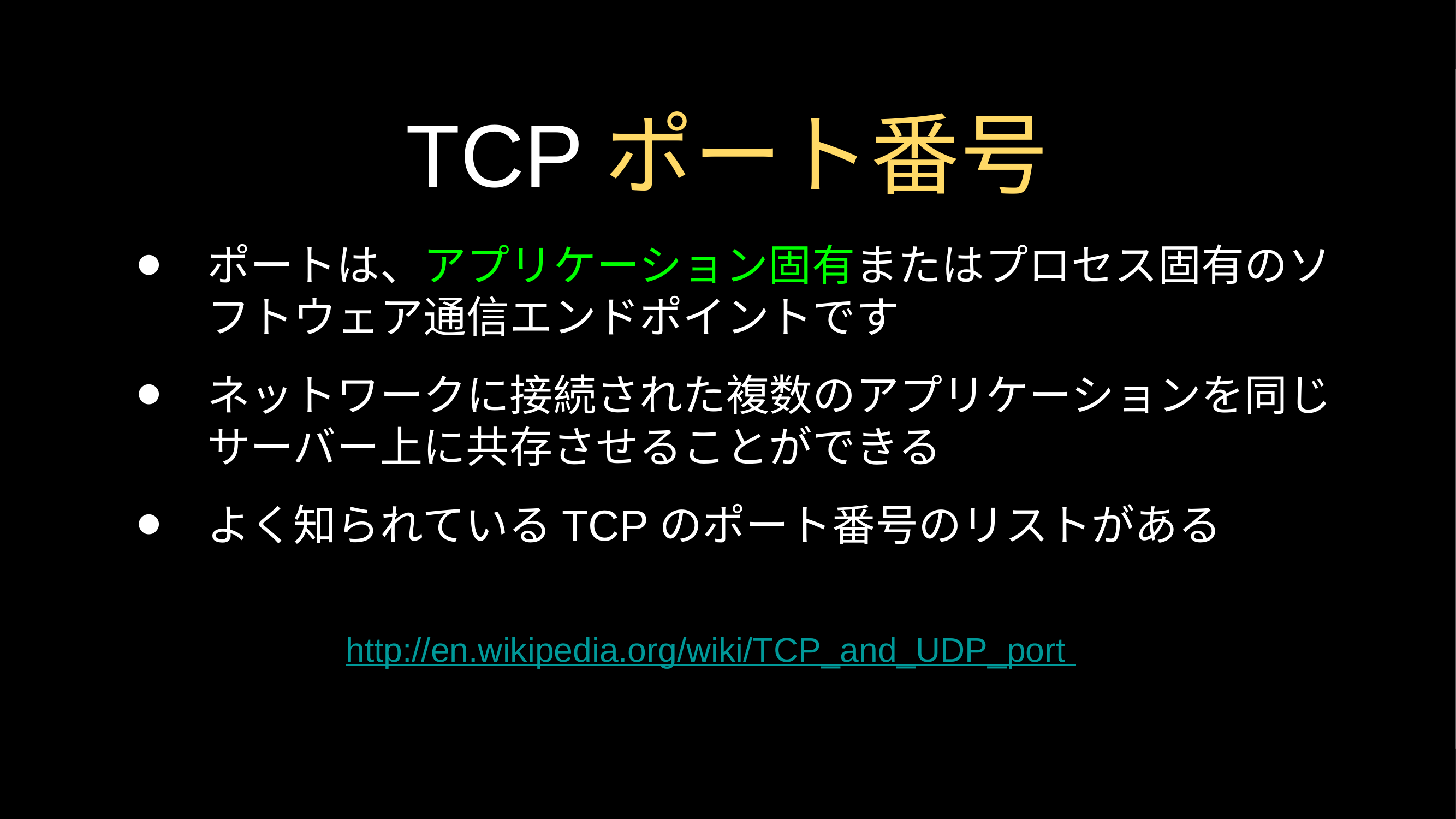

# TCPポート番号
ポートは、アプリケーション固有またはプロセス固有のソフトウェア通信エンドポイントです
ネットワークに接続された複数のアプリケーションを同じサーバー上に共存させることができる
よく知られているTCPのポート番号のリストがある
http://en.wikipedia.org/wiki/TCP_and_UDP_port